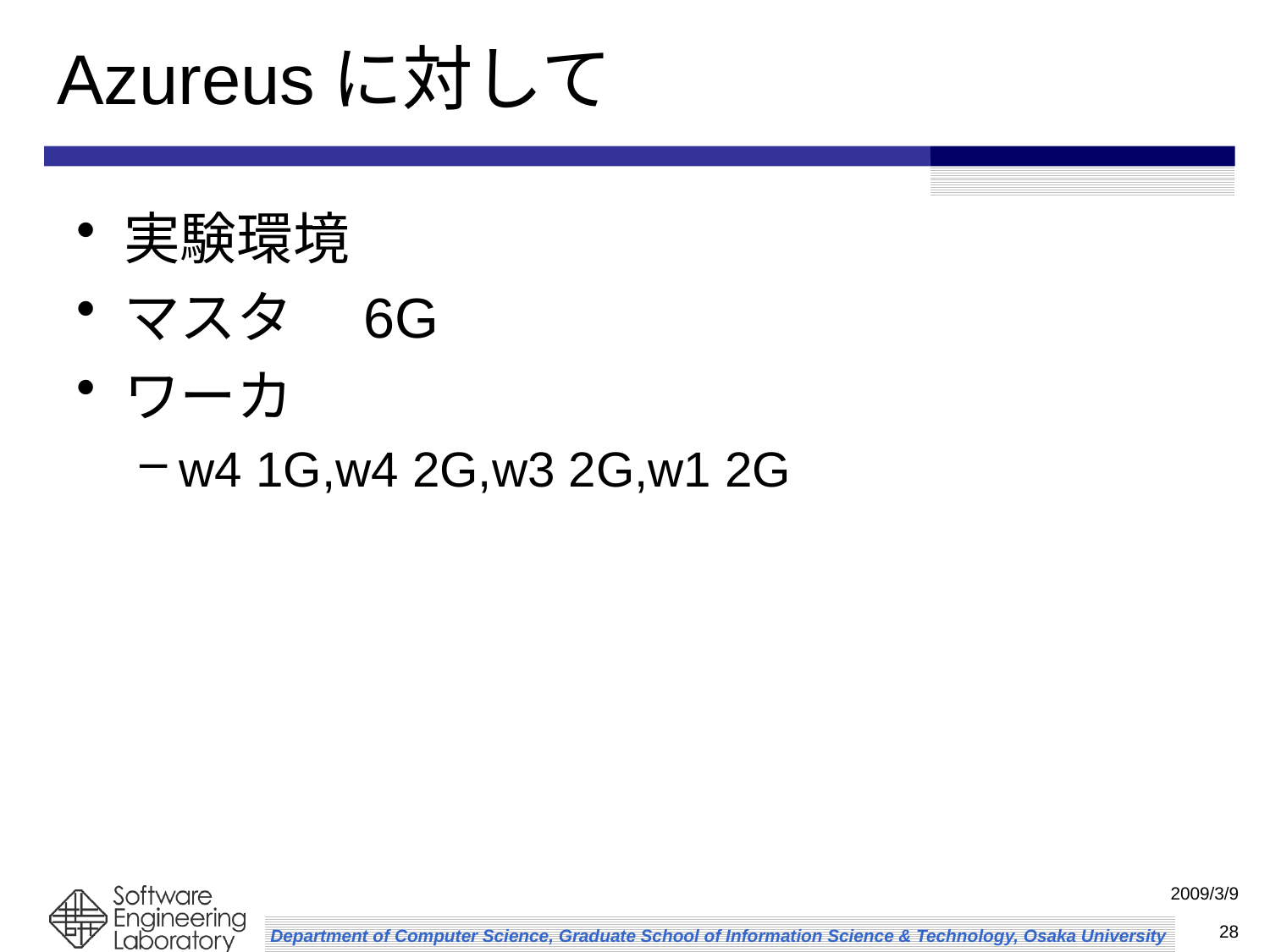

# Azureusに対して
実験環境
マスタ　6G
ワーカ
w4 1G,w4 2G,w3 2G,w1 2G
2009/3/9
28